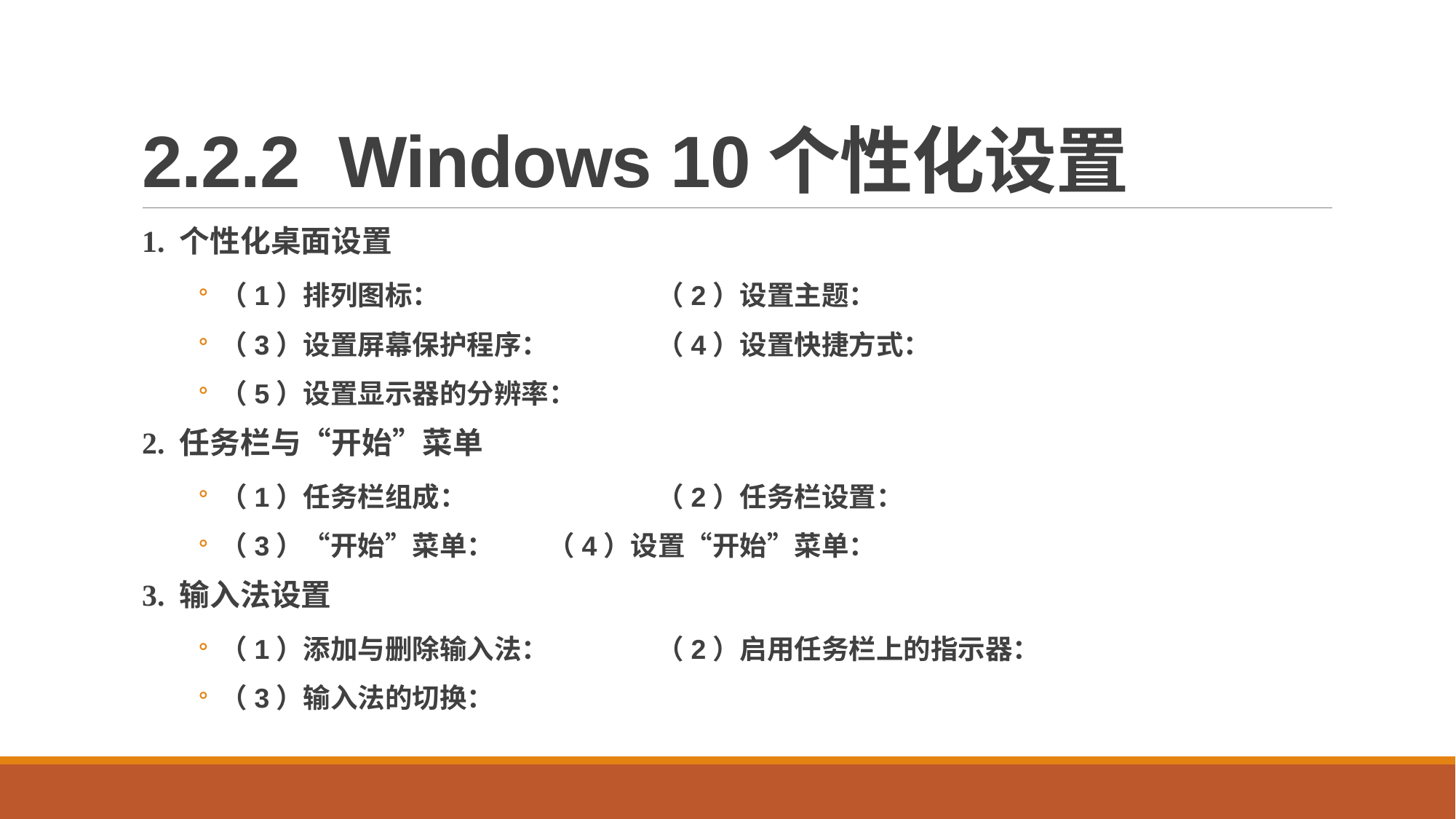

# 2.2.2  Windows 10个性化设置
1. 个性化桌面设置
（1）排列图标：		（2）设置主题：
（3）设置屏幕保护程序：	（4）设置快捷方式：
（5）设置显示器的分辨率：
2. 任务栏与“开始”菜单
（1）任务栏组成：		（2）任务栏设置：
（3）“开始”菜单：	（4）设置“开始”菜单：
3. 输入法设置
（1）添加与删除输入法：	（2）启用任务栏上的指示器：
（3）输入法的切换：